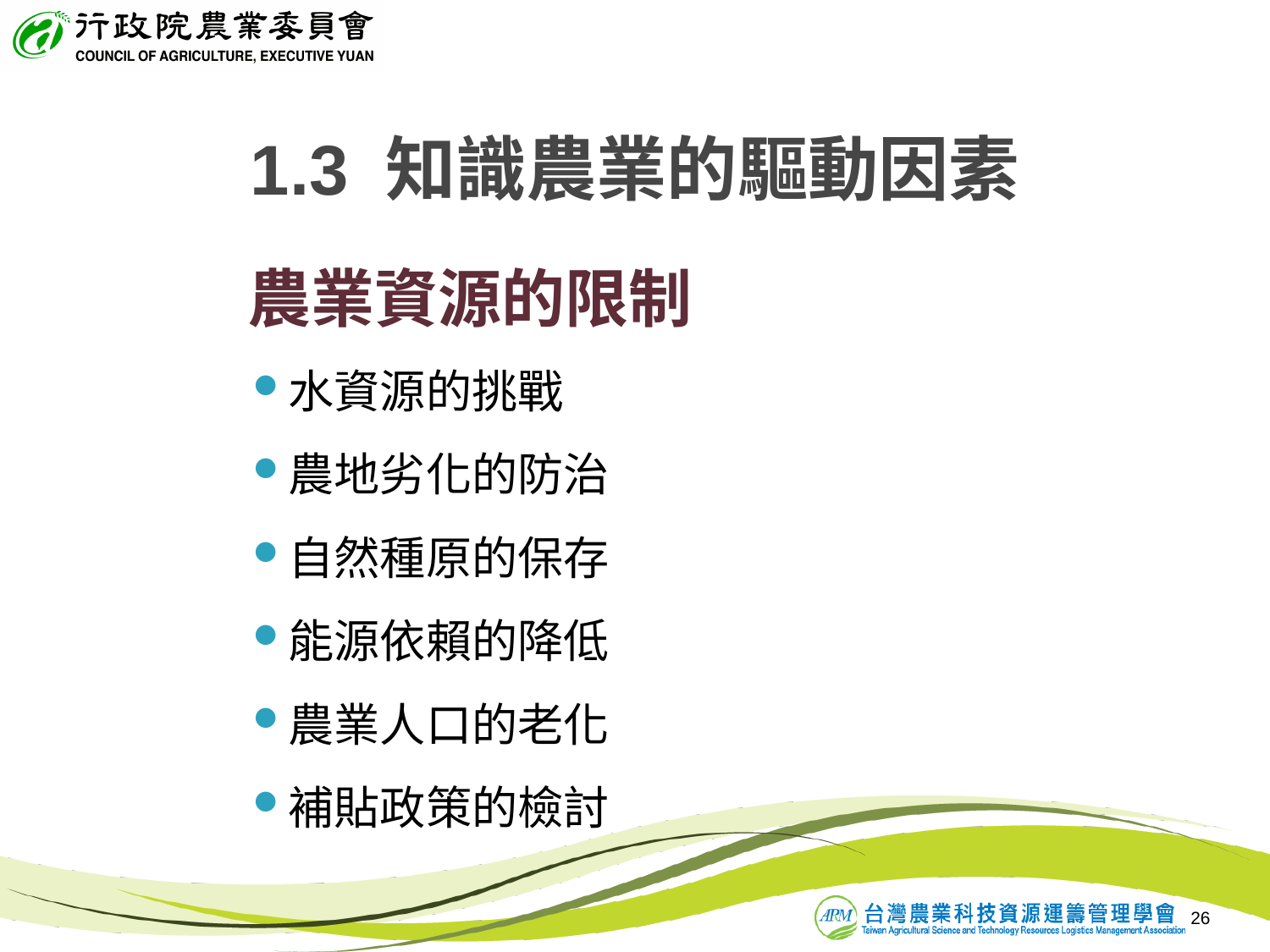

1.3 知識農業的驅動因素
# 農業資源的限制
水資源的挑戰
農地劣化的防治
自然種原的保存
能源依賴的降低
農業人口的老化
補貼政策的檢討
26